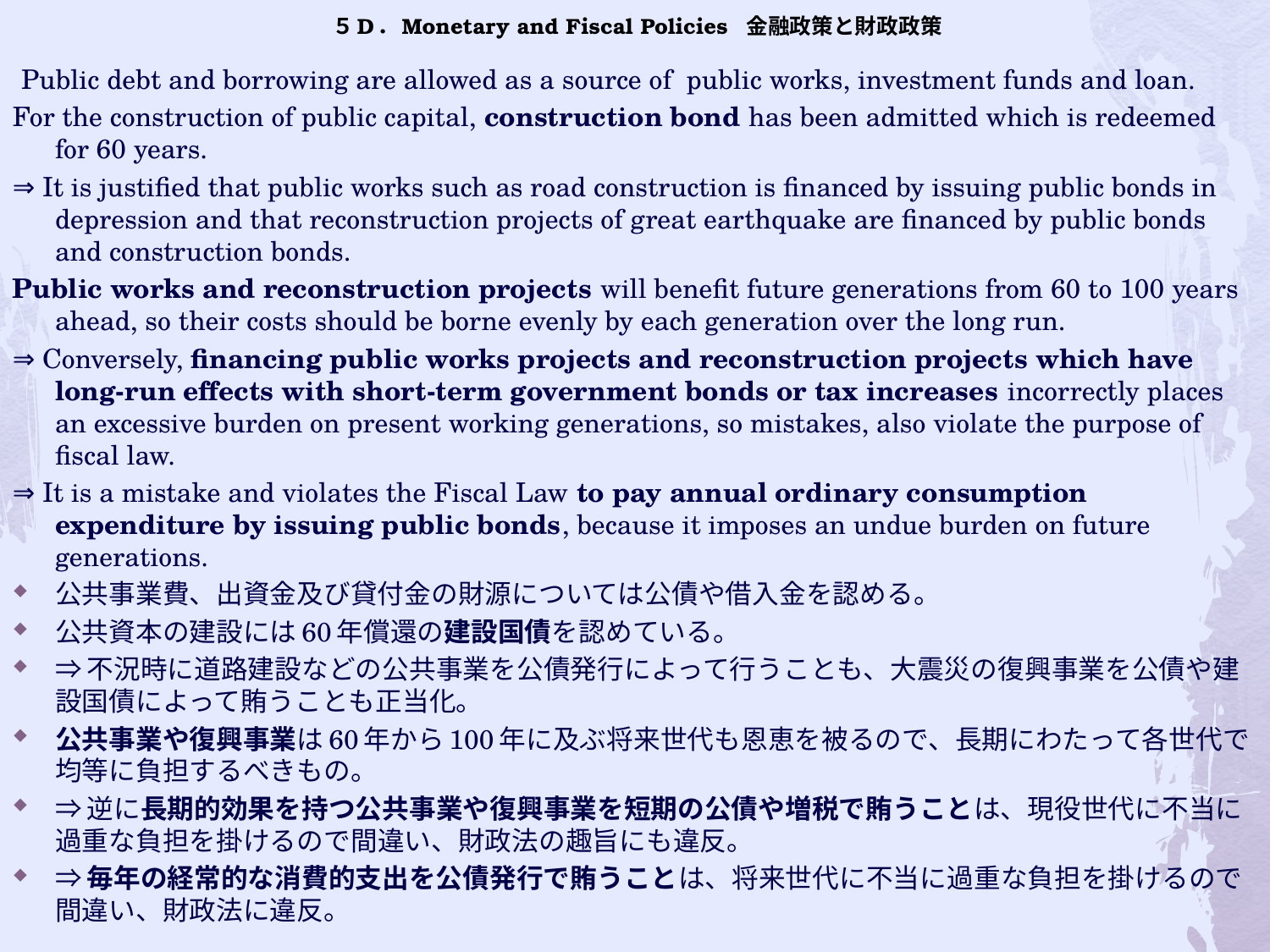

# ５D．Monetary and Fiscal Policies  金融政策と財政政策
 Public debt and borrowing are allowed as a source of  public works, investment funds and loan.
For the construction of public capital, construction bond has been admitted which is redeemed for 60 years.
⇒ It is justified that public works such as road construction is financed by issuing public bonds in depression and that reconstruction projects of great earthquake are financed by public bonds and construction bonds.
Public works and reconstruction projects will benefit future generations from 60 to 100 years ahead, so their costs should be borne evenly by each generation over the long run.
⇒ Conversely, financing public works projects and reconstruction projects which have  long-run effects with short-term government bonds or tax increases incorrectly places an excessive burden on present working generations, so mistakes, also violate the purpose of fiscal law.
⇒ It is a mistake and violates the Fiscal Law to pay annual ordinary consumption expenditure by issuing public bonds, because it imposes an undue burden on future generations.
公共事業費、出資金及び貸付金の財源については公債や借入金を認める。
公共資本の建設には60年償還の建設国債を認めている。
⇒不況時に道路建設などの公共事業を公債発行によって行うことも、大震災の復興事業を公債や建設国債によって賄うことも正当化。
公共事業や復興事業は60年から100年に及ぶ将来世代も恩恵を被るので、長期にわたって各世代で均等に負担するべきもの。
⇒逆に長期的効果を持つ公共事業や復興事業を短期の公債や増税で賄うことは、現役世代に不当に過重な負担を掛けるので間違い、財政法の趣旨にも違反。
⇒毎年の経常的な消費的支出を公債発行で賄うことは、将来世代に不当に過重な負担を掛けるので間違い、財政法に違反。